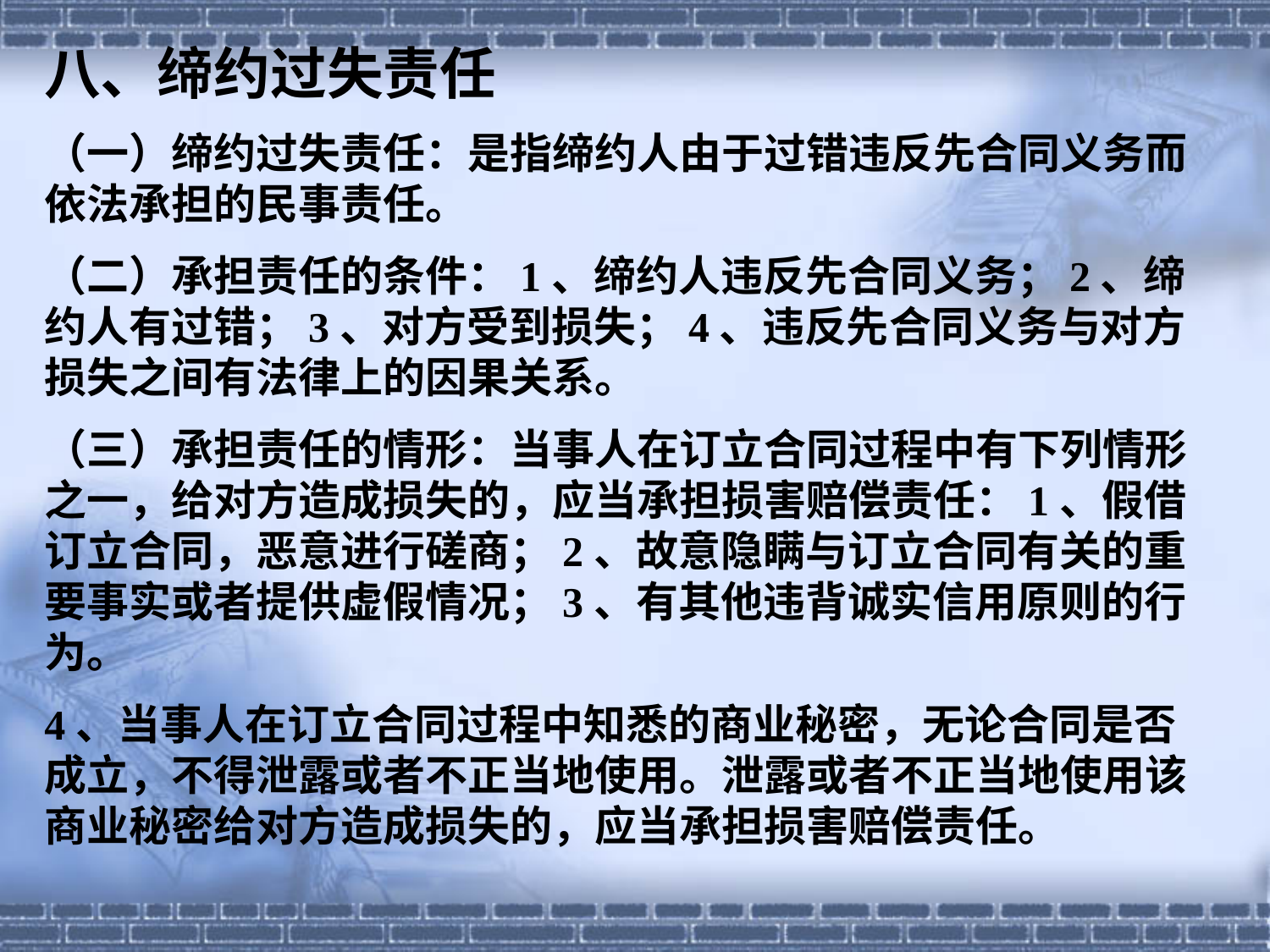

八、缔约过失责任
（一）缔约过失责任：是指缔约人由于过错违反先合同义务而依法承担的民事责任。
（二）承担责任的条件：1、缔约人违反先合同义务；2、缔约人有过错；3、对方受到损失；4、违反先合同义务与对方损失之间有法律上的因果关系。
（三）承担责任的情形：当事人在订立合同过程中有下列情形之一，给对方造成损失的，应当承担损害赔偿责任：1、假借订立合同，恶意进行磋商；2、故意隐瞒与订立合同有关的重要事实或者提供虚假情况；3、有其他违背诚实信用原则的行为。
4、当事人在订立合同过程中知悉的商业秘密，无论合同是否成立，不得泄露或者不正当地使用。泄露或者不正当地使用该商业秘密给对方造成损失的，应当承担损害赔偿责任。